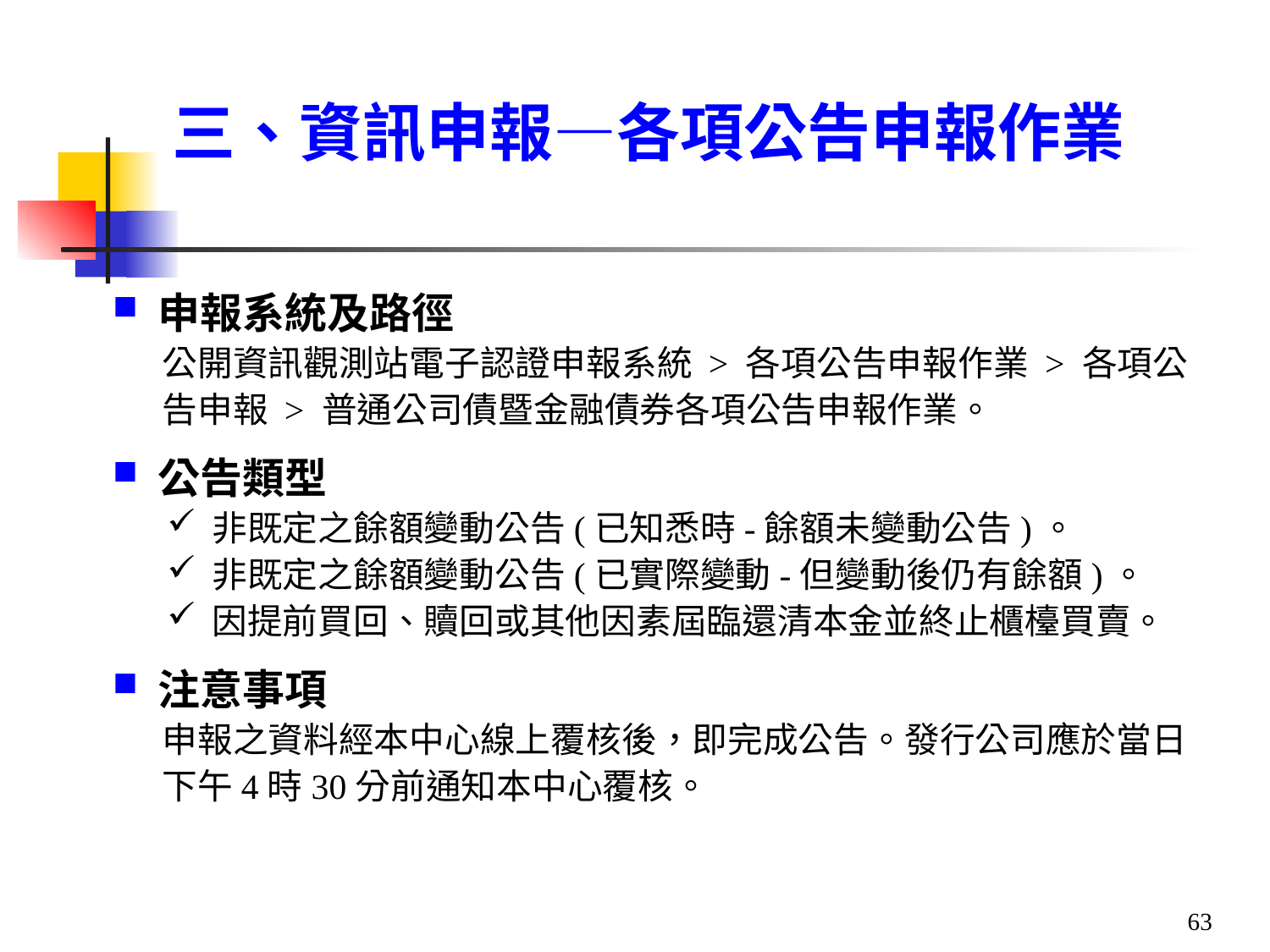

# 三、資訊申報—各項公告申報作業
申報系統及路徑
公開資訊觀測站電子認證申報系統 > 各項公告申報作業 > 各項公告申報 > 普通公司債暨金融債券各項公告申報作業。
公告類型
非既定之餘額變動公告(已知悉時-餘額未變動公告)。
非既定之餘額變動公告(已實際變動-但變動後仍有餘額)。
因提前買回、贖回或其他因素屆臨還清本金並終止櫃檯買賣。
注意事項
申報之資料經本中心線上覆核後，即完成公告。發行公司應於當日下午4時30分前通知本中心覆核。
63